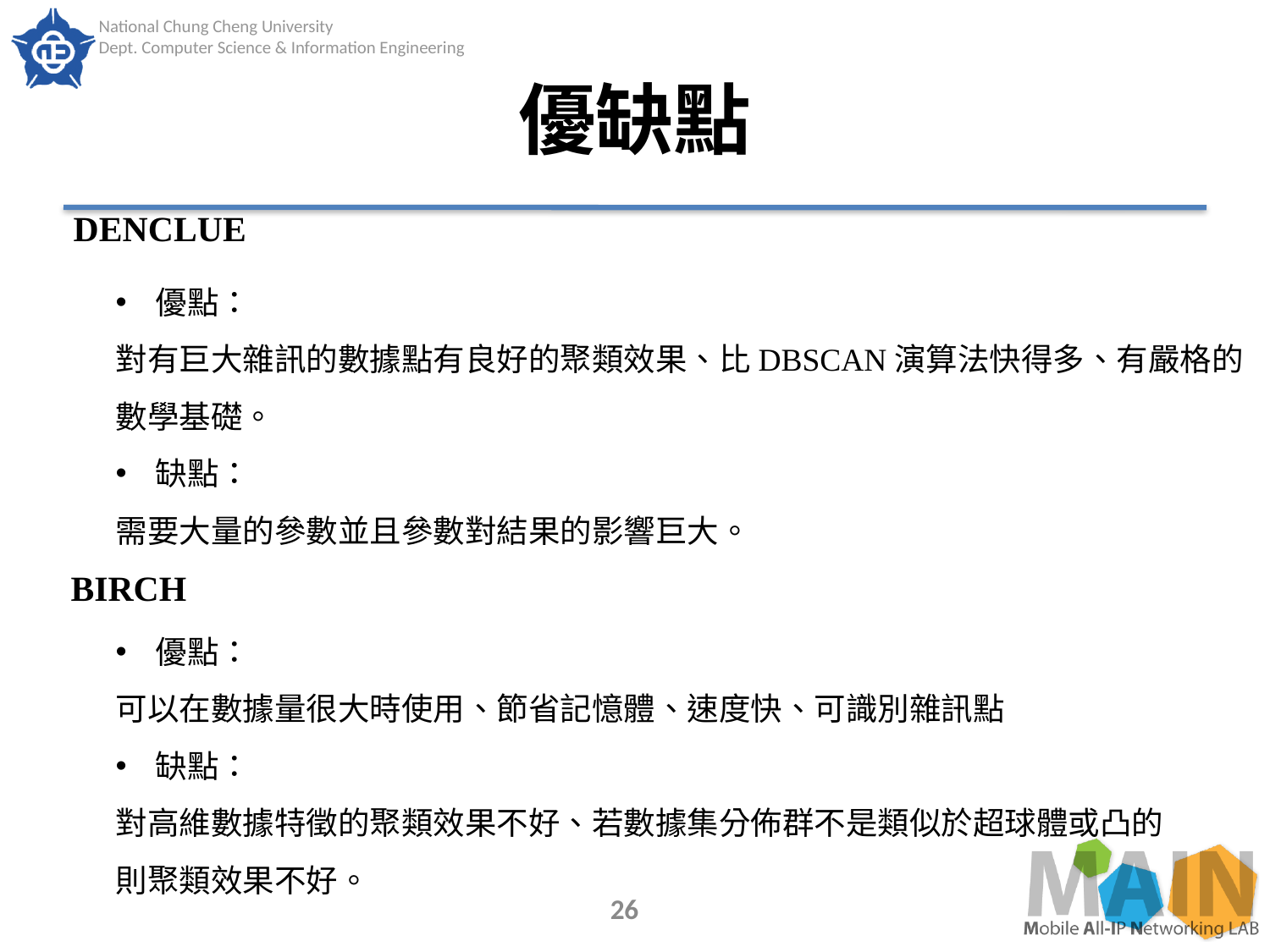

# 優缺點
DENCLUE
優點：
對有巨大雜訊的數據點有良好的聚類效果、比DBSCAN演算法快得多、有嚴格的數學基礎。
缺點：
需要大量的參數並且參數對結果的影響巨大。
BIRCH
優點：
可以在數據量很大時使用、節省記憶體、速度快、可識別雜訊點
缺點：
對高維數據特徵的聚類效果不好、若數據集分佈群不是類似於超球體或凸的則聚類效果不好。
26